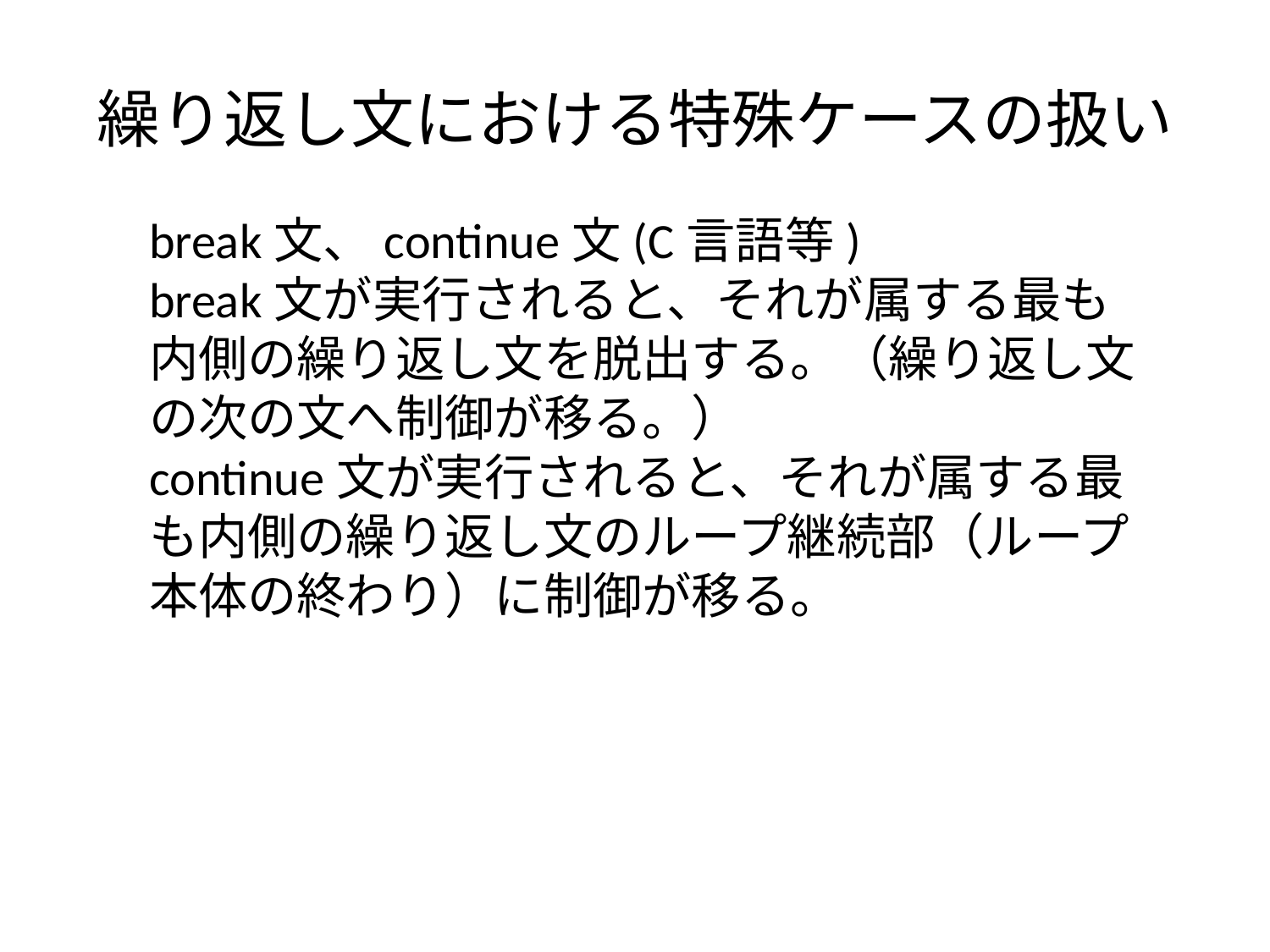

# 繰り返し文における特殊ケースの扱い
break文、continue文(C言語等)
break文が実行されると、それが属する最も内側の繰り返し文を脱出する。（繰り返し文の次の文へ制御が移る。）
continue文が実行されると、それが属する最も内側の繰り返し文のループ継続部（ループ本体の終わり）に制御が移る。